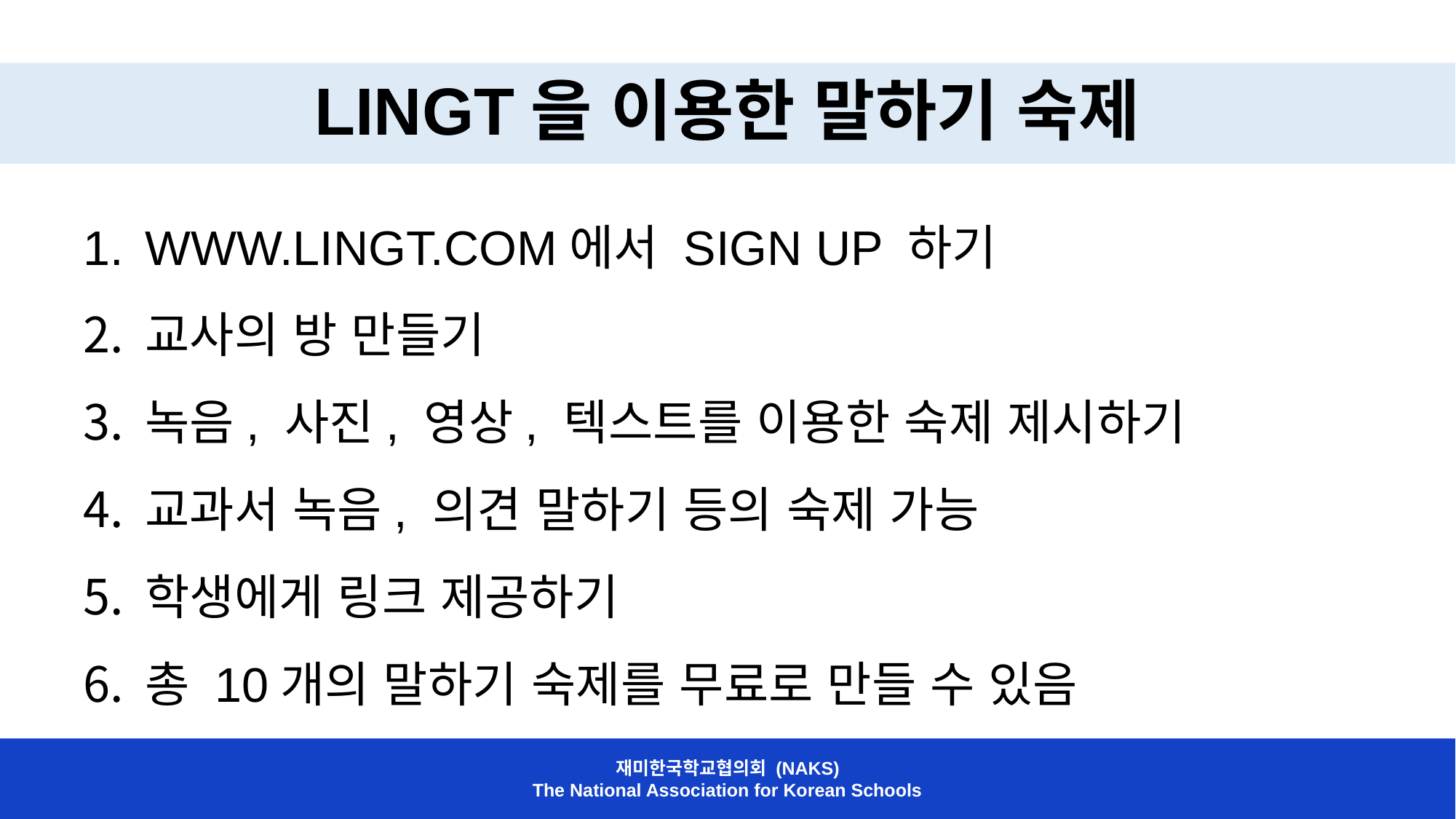

LINGT을 이용한 말하기 숙제
WWW.LINGT.COM에서 SIGN UP 하기
교사의 방 만들기
녹음, 사진, 영상, 텍스트를 이용한 숙제 제시하기
교과서 녹음, 의견 말하기 등의 숙제 가능
학생에게 링크 제공하기
총 10개의 말하기 숙제를 무료로 만들 수 있음
재미한국학교협의회 (NAKS)
The National Association for Korean Schools